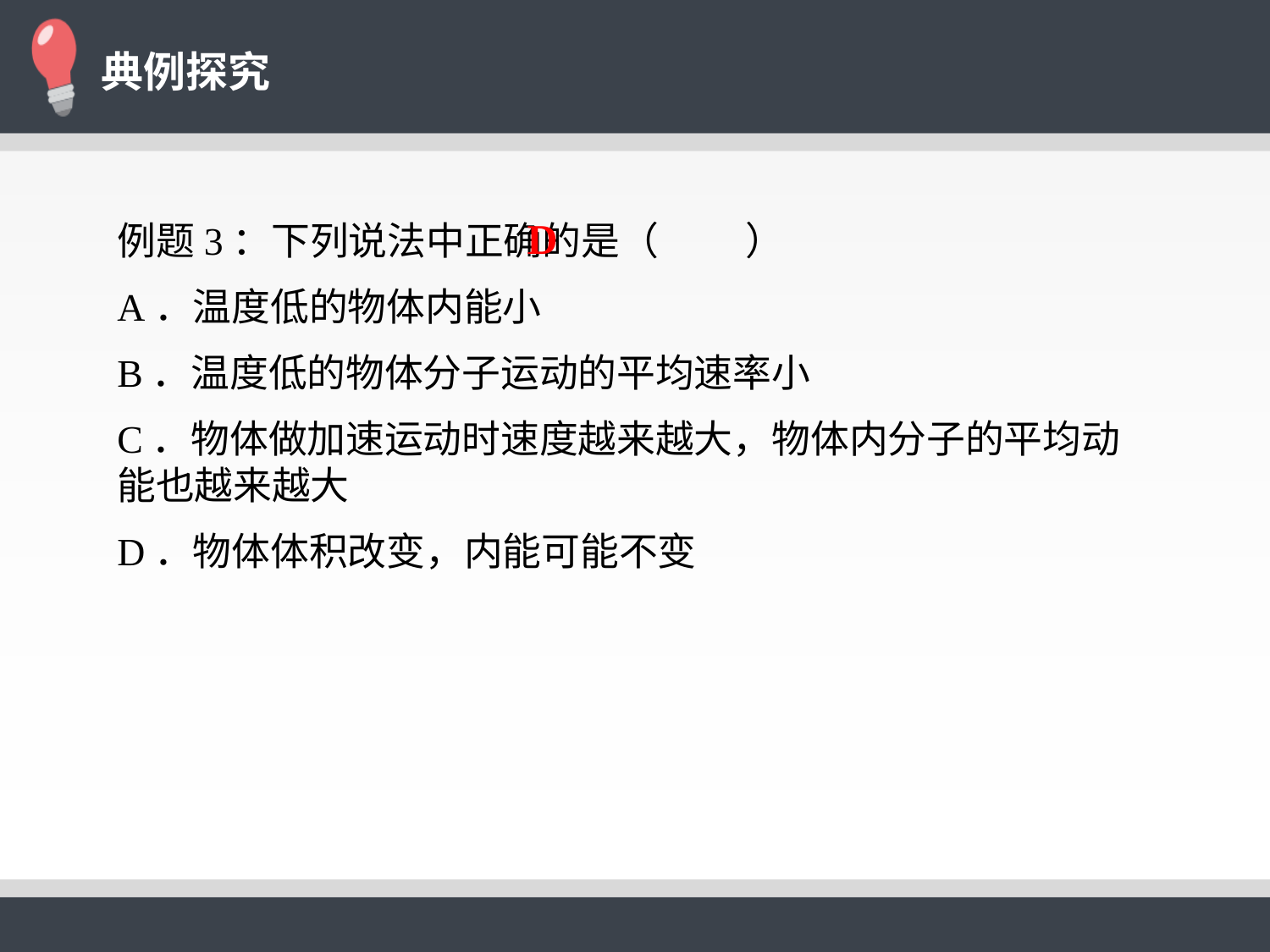

D
例题3：下列说法中正确的是（          ）
A．温度低的物体内能小
B．温度低的物体分子运动的平均速率小
C．物体做加速运动时速度越来越大，物体内分子的平均动能也越来越大
D．物体体积改变，内能可能不变